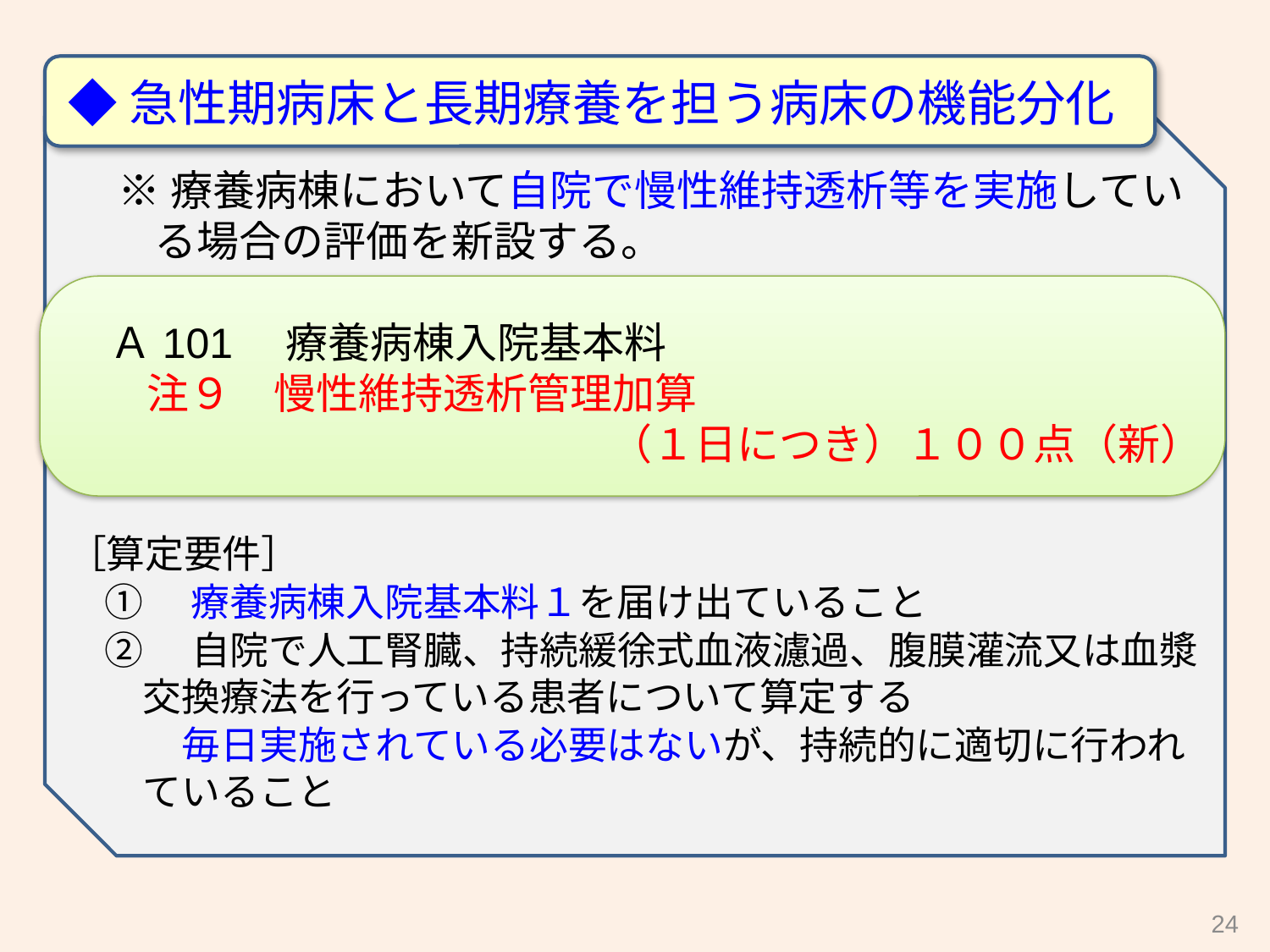

◆急性期病床と長期療養を担う病床の機能分化
※療養病棟において自院で慢性維持透析等を実施している場合の評価を新設する。

　Ａ101　療養病棟入院基本料
　注９　慢性維持透析管理加算
（１日につき）１００点（新）

［算定要件］
①　療養病棟入院基本料１を届け出ていること
②　自院で人工腎臓、持続緩徐式血液濾過、腹膜灌流又は血漿交換療法を行っている患者について算定する
　　毎日実施されている必要はないが、持続的に適切に行われていること

24